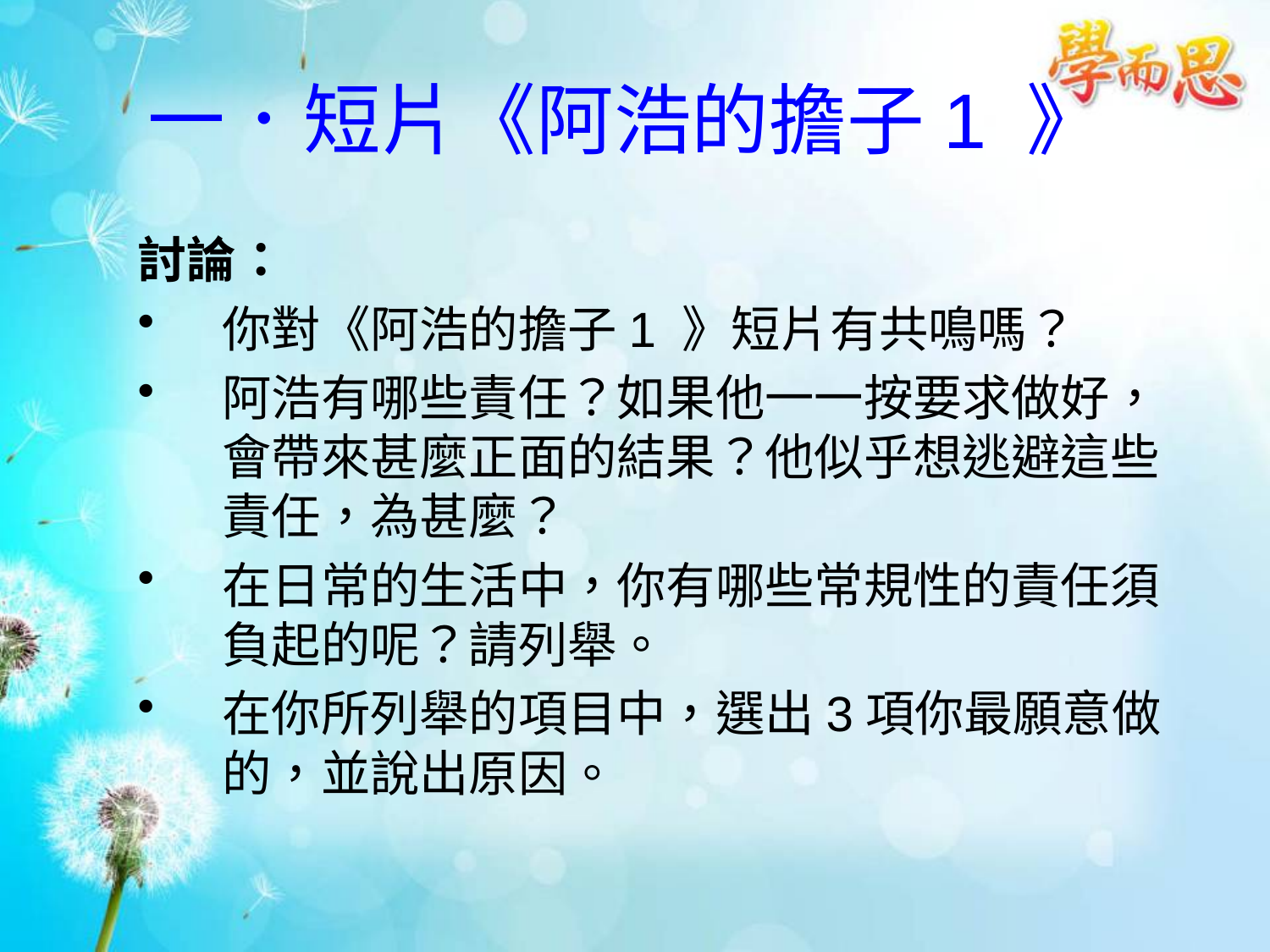

# 一．短片《阿浩的擔子1 》
討論：
你對《阿浩的擔子1 》短片有共鳴嗎？
阿浩有哪些責任？如果他一一按要求做好，會帶來甚麼正面的結果？他似乎想逃避這些責任，為甚麼？
在日常的生活中，你有哪些常規性的責任須負起的呢？請列舉。
在你所列舉的項目中，選出3項你最願意做的，並說出原因。